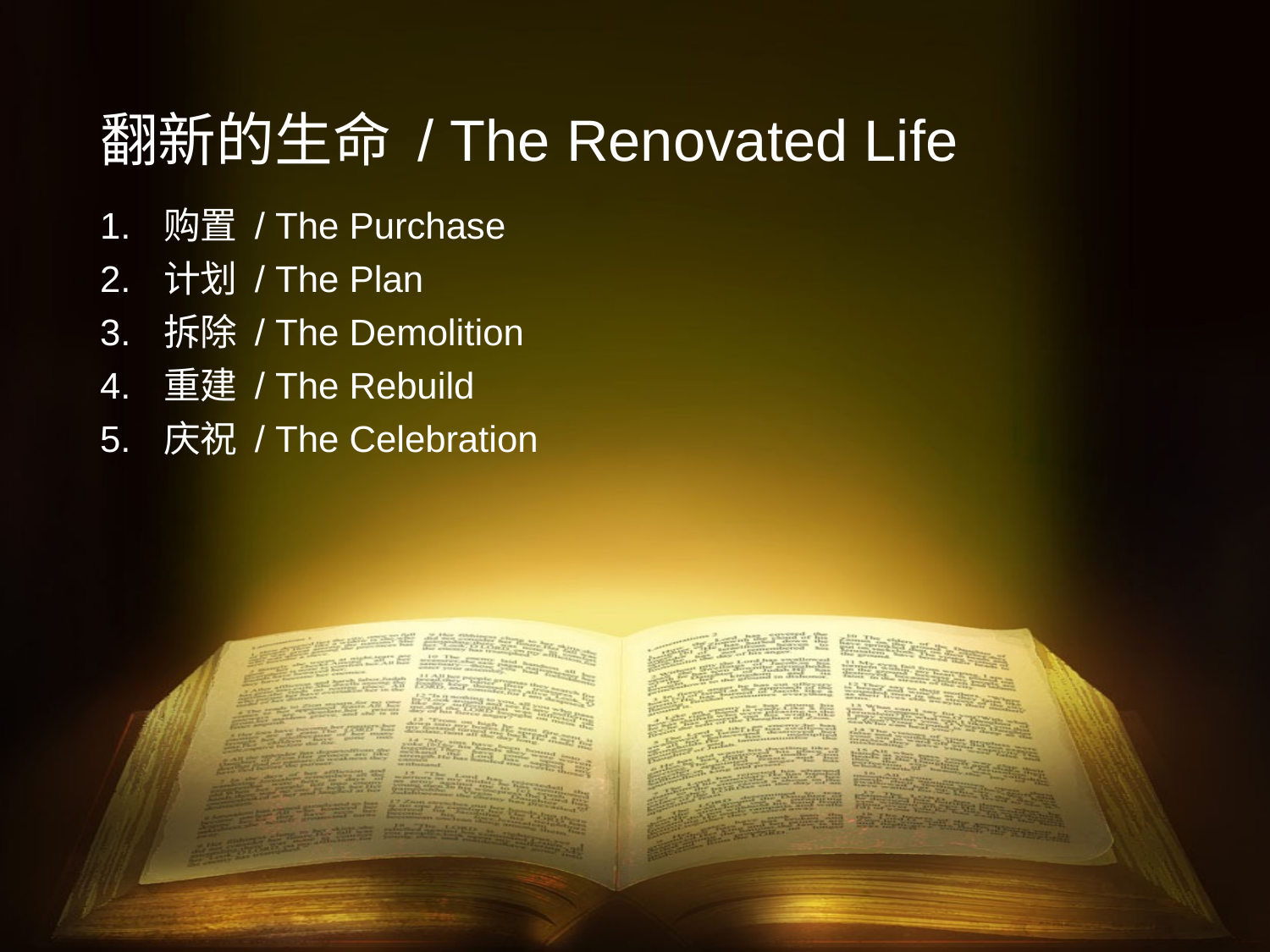

# 翻新的生命 / The Renovated Life
购置 / The Purchase
计划 / The Plan
拆除 / The Demolition
重建 / The Rebuild
庆祝 / The Celebration